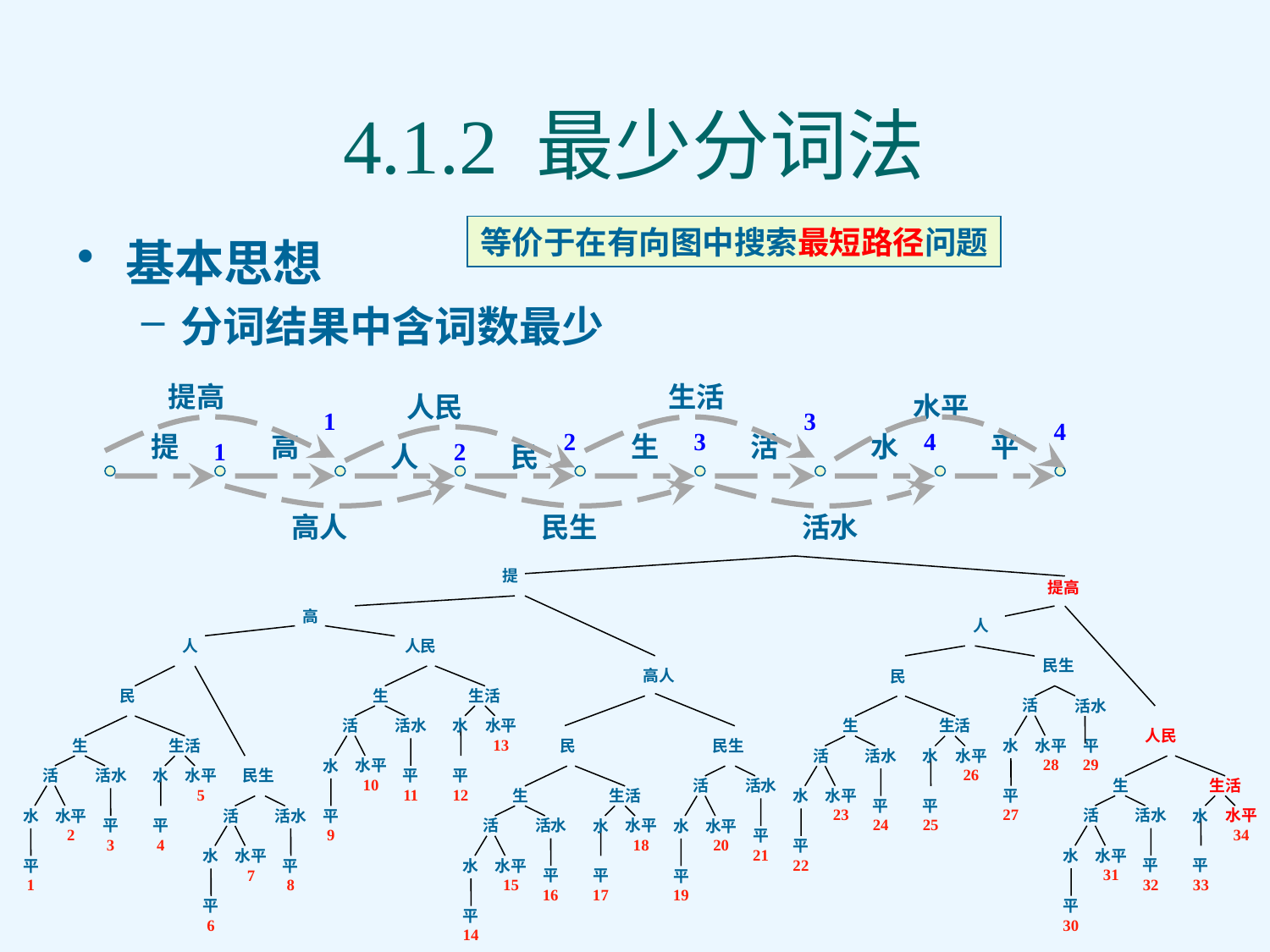

# 4.1.2 最少分词法
等价于在有向图中搜索最短路径问题
基本思想
分词结果中含词数最少

提高
生活
人民
水平
1
3

4

2
提
高
生
3
活
水
4
平
1
人
2
民

高人
民生
活水

提
提高

高

人

人
人民

民生

高人
民
生
生活

民

活

活水

活
活水
水平
13

水
生
生活

人民

生
生活

水平
28
平
29
民
民生

水

活
活水
水平
26
水

水平
10

水

活
活水
水平
5
平
11
平
12
水
民生

生
生活
活
活水

生
生活
平
27
水平
23
水

平
24
平
25

活
活水
水平
34
水平
2
活
活水
平
9

水
水

平
3
平
4
活
活水
水平
18
水
水平
20
水

平
21

平
22

水平
31
水平
7
水
水
平
32
平
33
平
1
平
8
水平
15
水
平
16
平
17
平
19

平
30
平
6
平
14